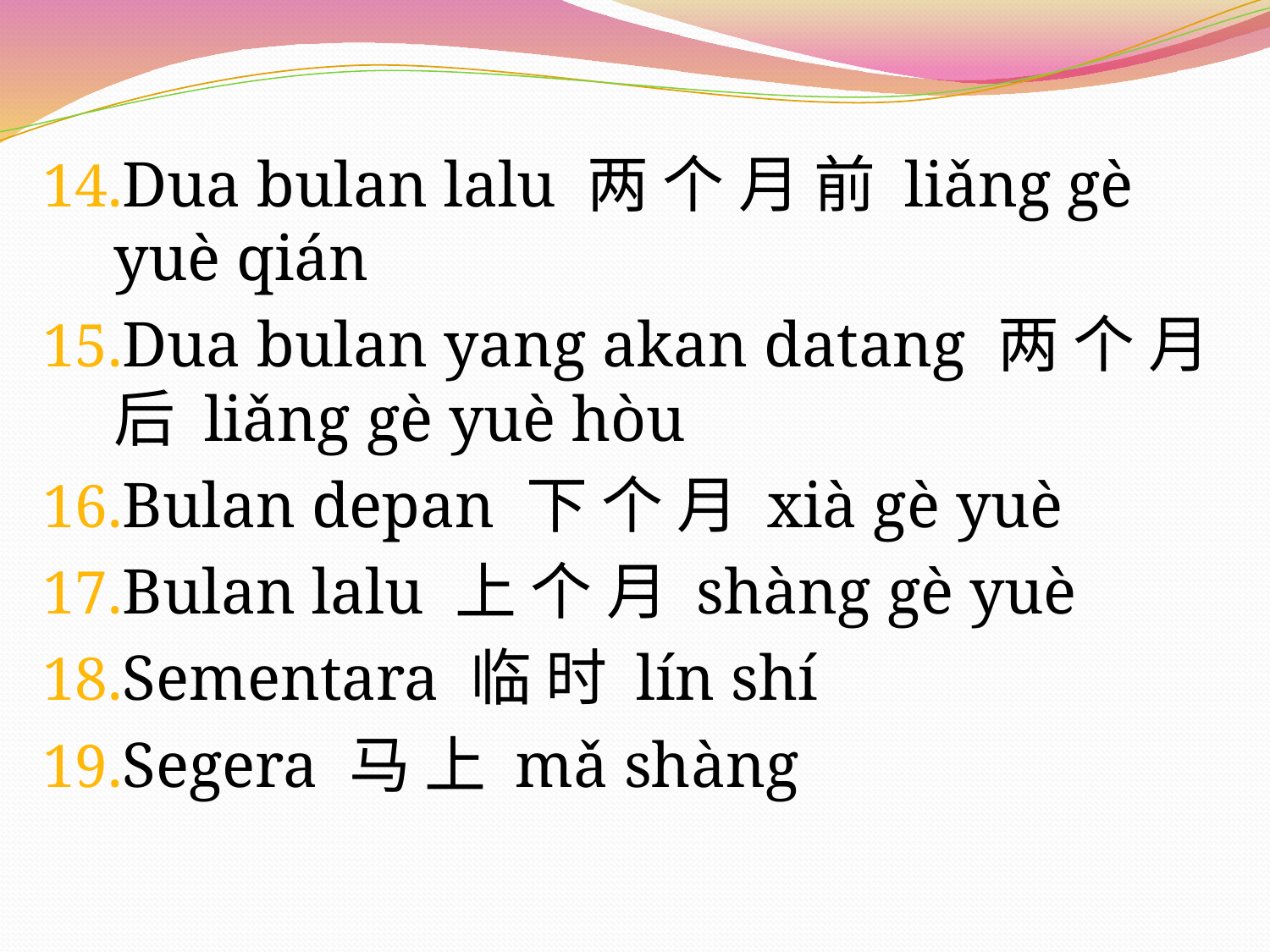

Dua bulan lalu 两 个 月 前 liǎng gè yuè qián
Dua bulan yang akan datang 两 个 月 后 liǎng gè yuè hòu
Bulan depan 下 个 月 xià gè yuè
Bulan lalu 上 个 月 shàng gè yuè
Sementara 临 时 lín shí
Segera 马 上 mǎ shàng